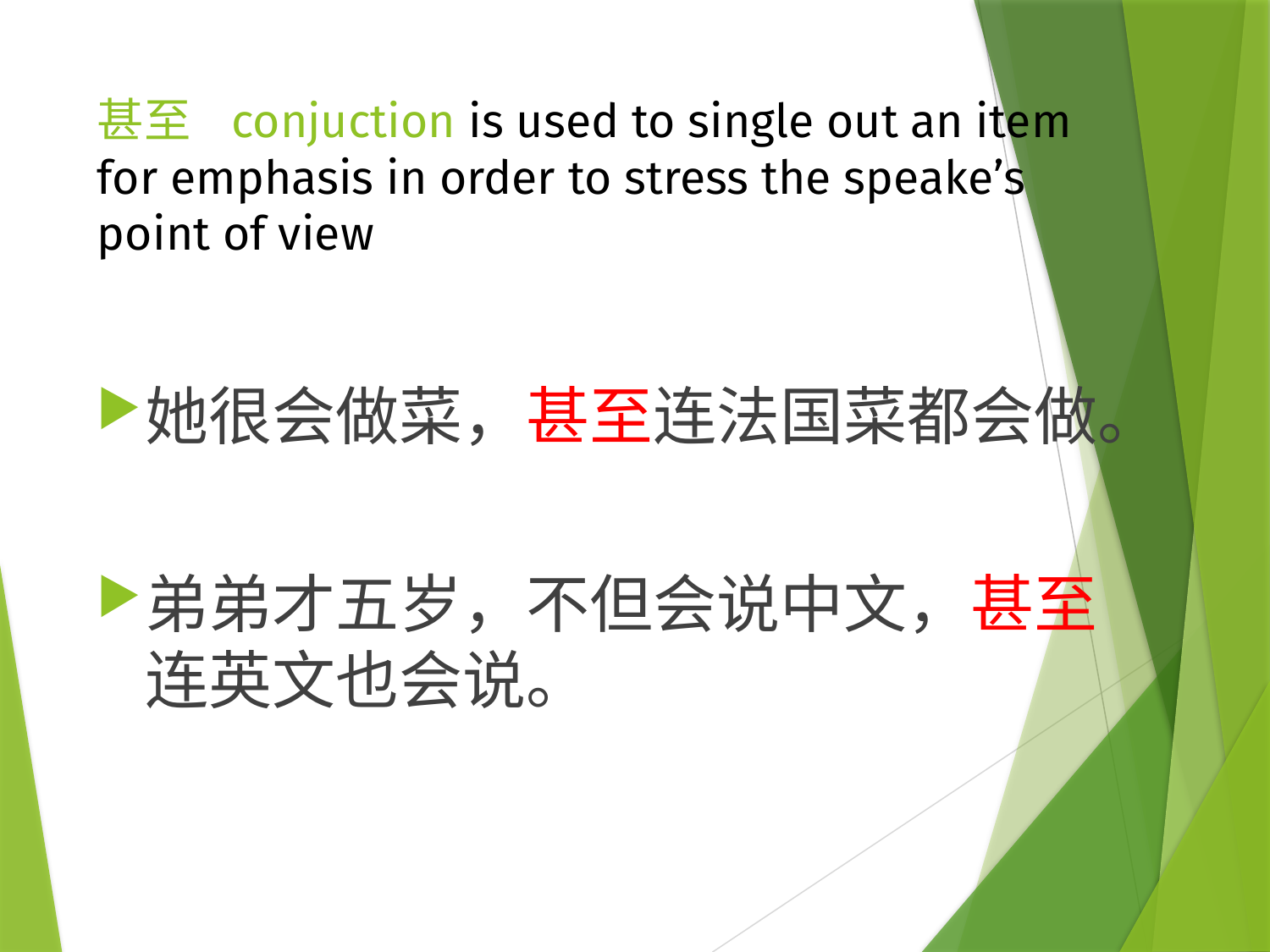

# 甚至   conjuction is used to single out an item for emphasis in order to stress the speake’s point of view
她很会做菜，甚至连法国菜都会做。

弟弟才五岁，不但会说中文，甚至连英文也会说。